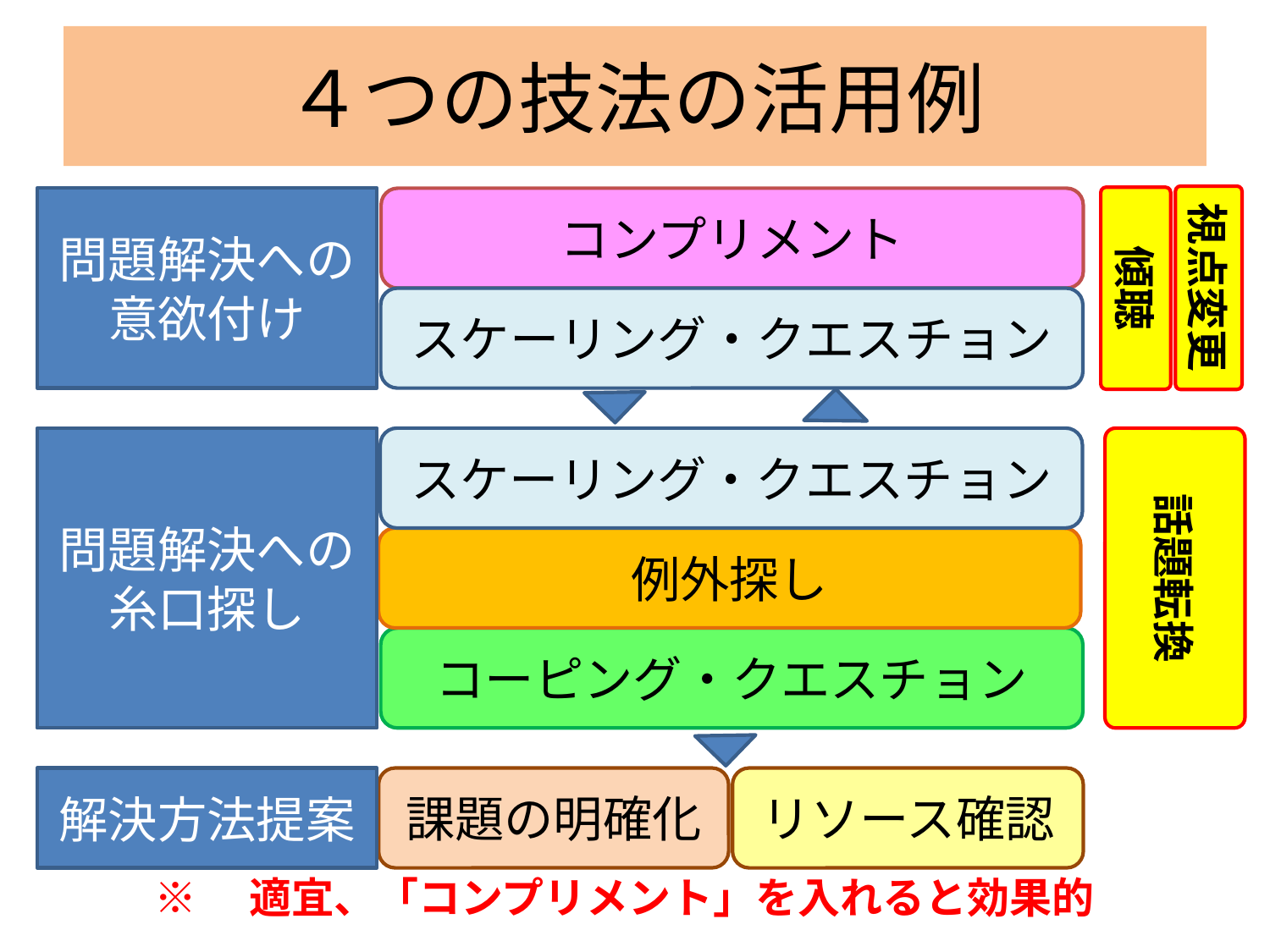

# ４つの技法の活用例
視点変更
傾聴
問題解決への意欲付け
コンプリメント
スケーリング・クエスチョン

問題解決への
糸口探し
スケーリング・クエスチョン
話題転換
例外探し
コーピング・クエスチョン

解決方法提案
課題の明確化
リソース確認
※　適宜、「コンプリメント」を入れると効果的